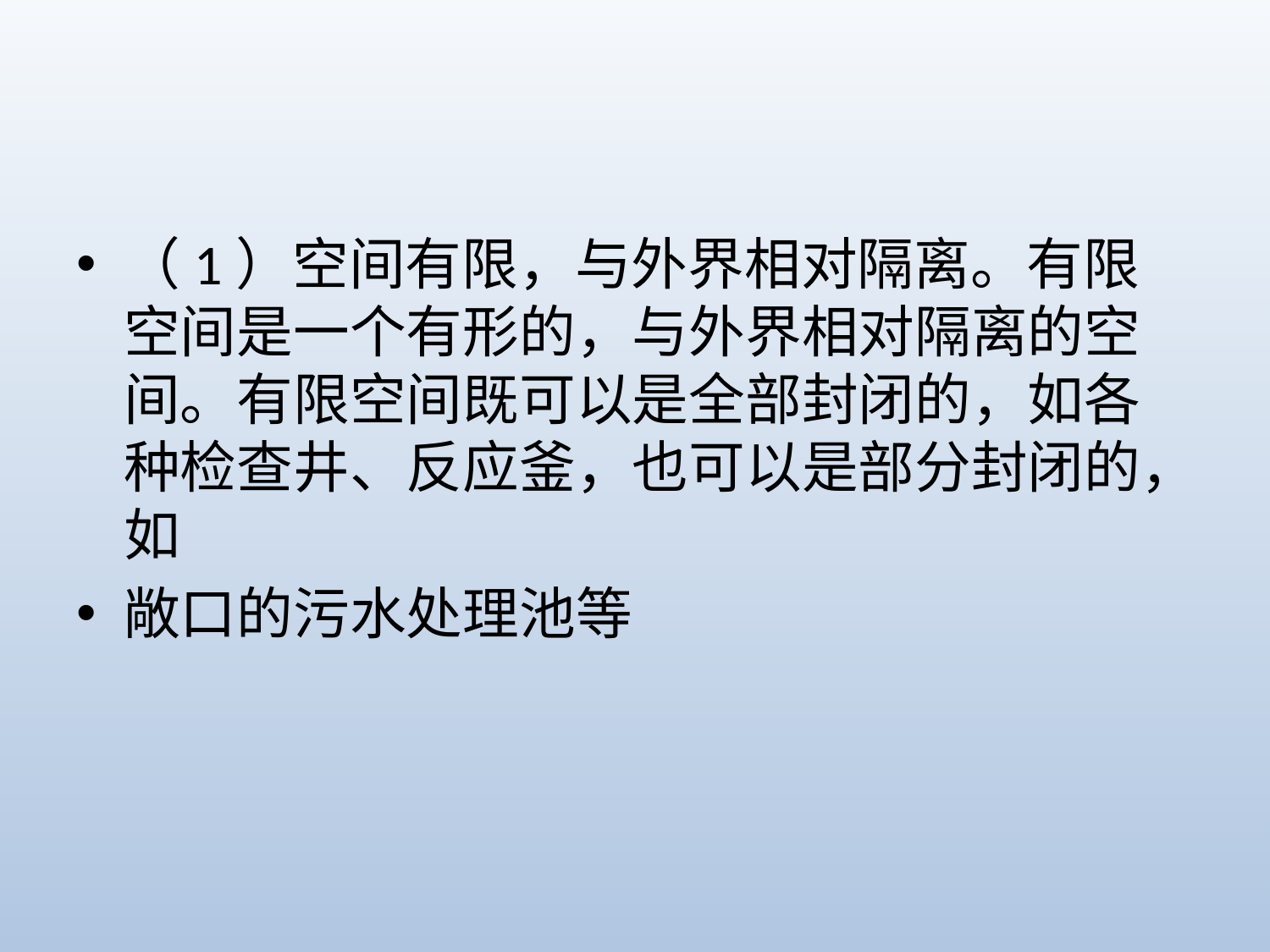

#
（1）空间有限，与外界相对隔离。有限空间是一个有形的，与外界相对隔离的空间。有限空间既可以是全部封闭的，如各种检查井、反应釜，也可以是部分封闭的，如
敞口的污水处理池等